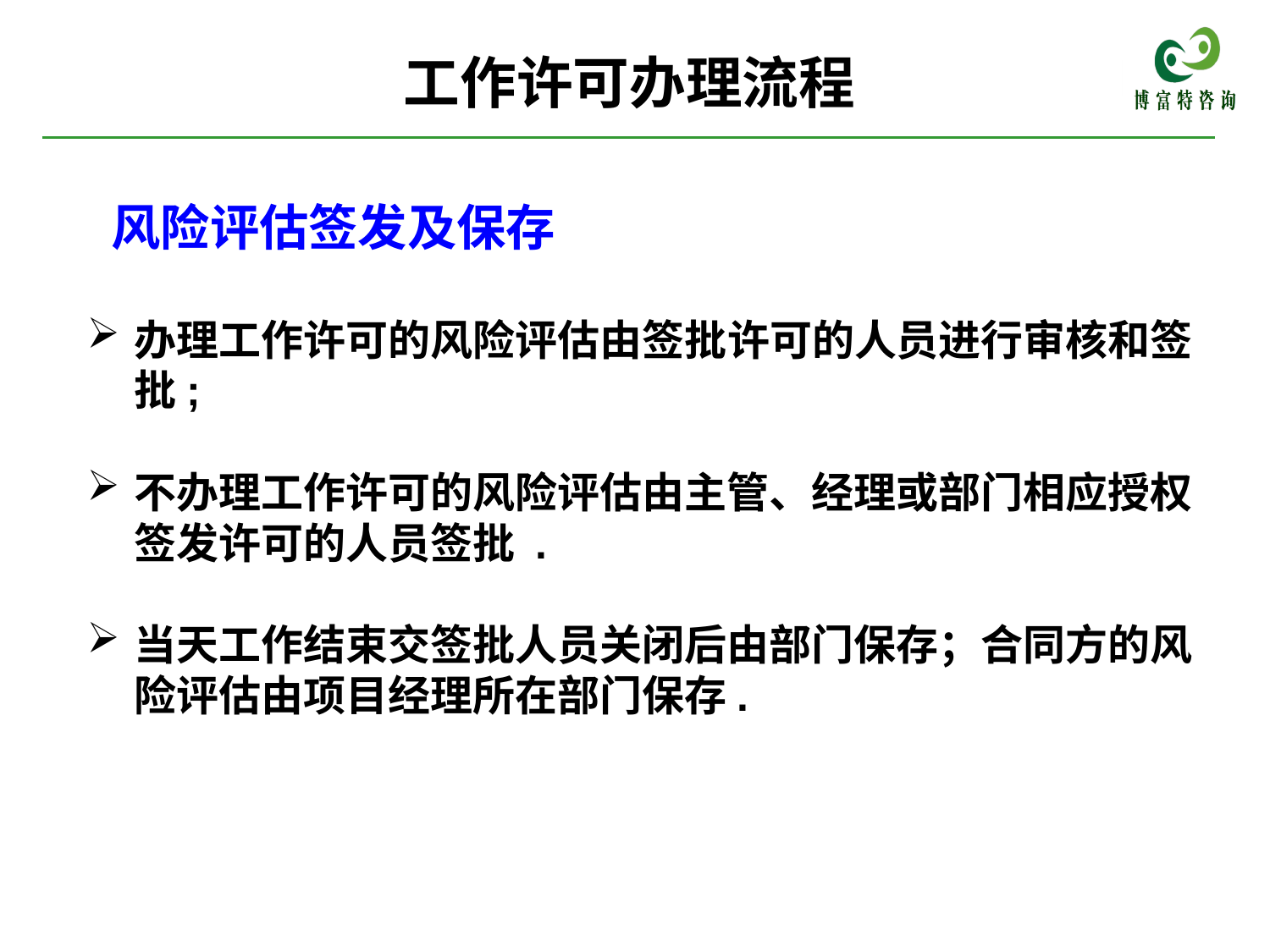

# 工作许可办理流程
风险评估签发及保存
办理工作许可的风险评估由签批许可的人员进行审核和签批;

不办理工作许可的风险评估由主管、经理或部门相应授权签发许可的人员签批 .

当天工作结束交签批人员关闭后由部门保存；合同方的风险评估由项目经理所在部门保存.
27